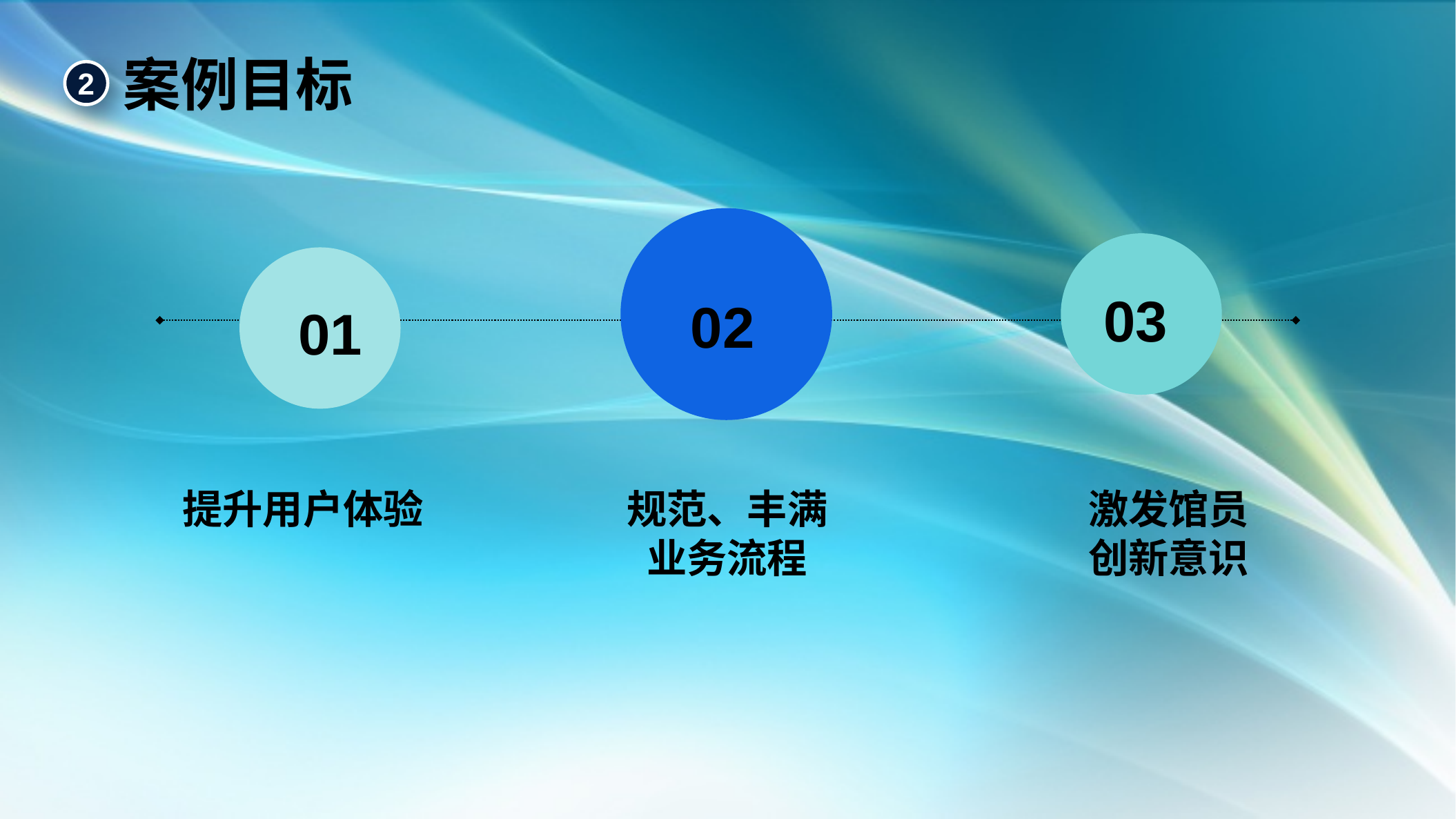

案例目标
2

03
02
01
提升用户体验
规范、丰满业务流程
激发馆员
创新意识